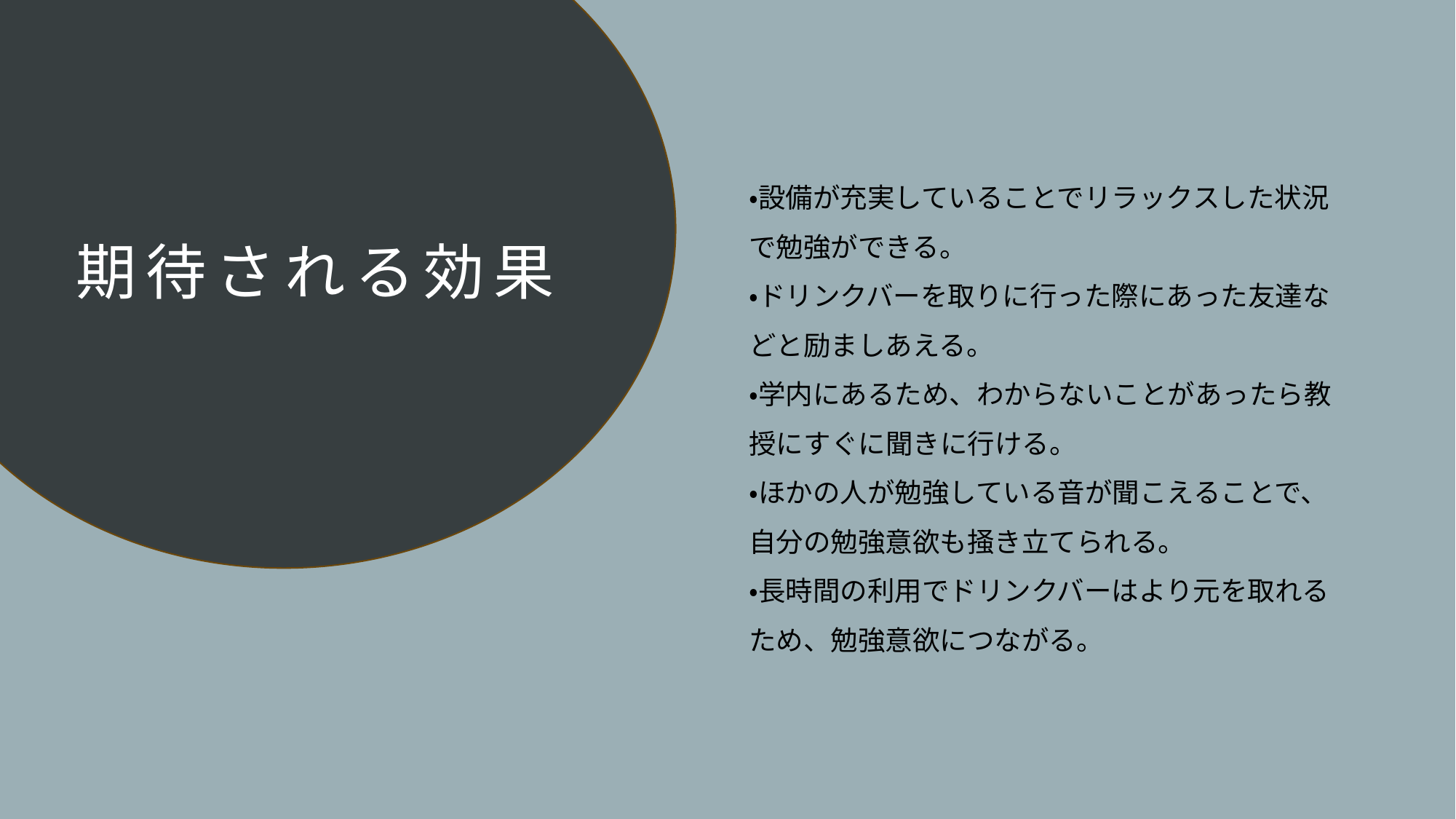

・設備が充実していることでリラックスした状況で勉強ができる。
・ドリンクバーを取りに行った際にあった友達などと励ましあえる。
・学内にあるため、わからないことがあったら教授にすぐに聞きに行ける。
・ほかの人が勉強している音が聞こえることで、自分の勉強意欲も掻き立てられる。
・長時間の利用でドリンクバーはより元を取れるため、勉強意欲につながる。
期待される効果